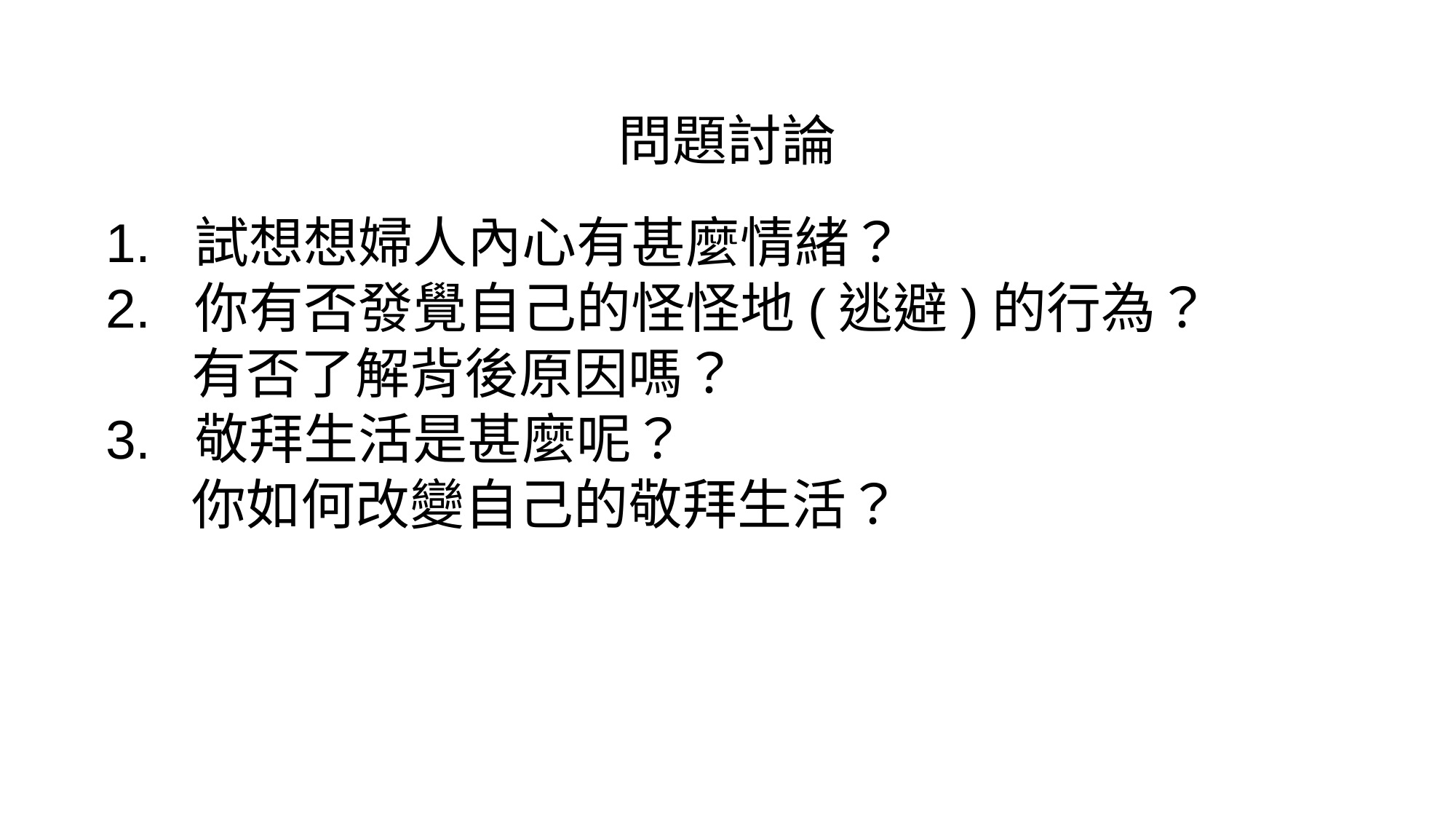

問題討論

試想想婦人內心有甚麼情緒？
你有否發覺自己的怪怪地(逃避)的行為？
      有否了解背後原因嗎？
敬拜生活是甚麼呢？
      你如何改變自己的敬拜生活？